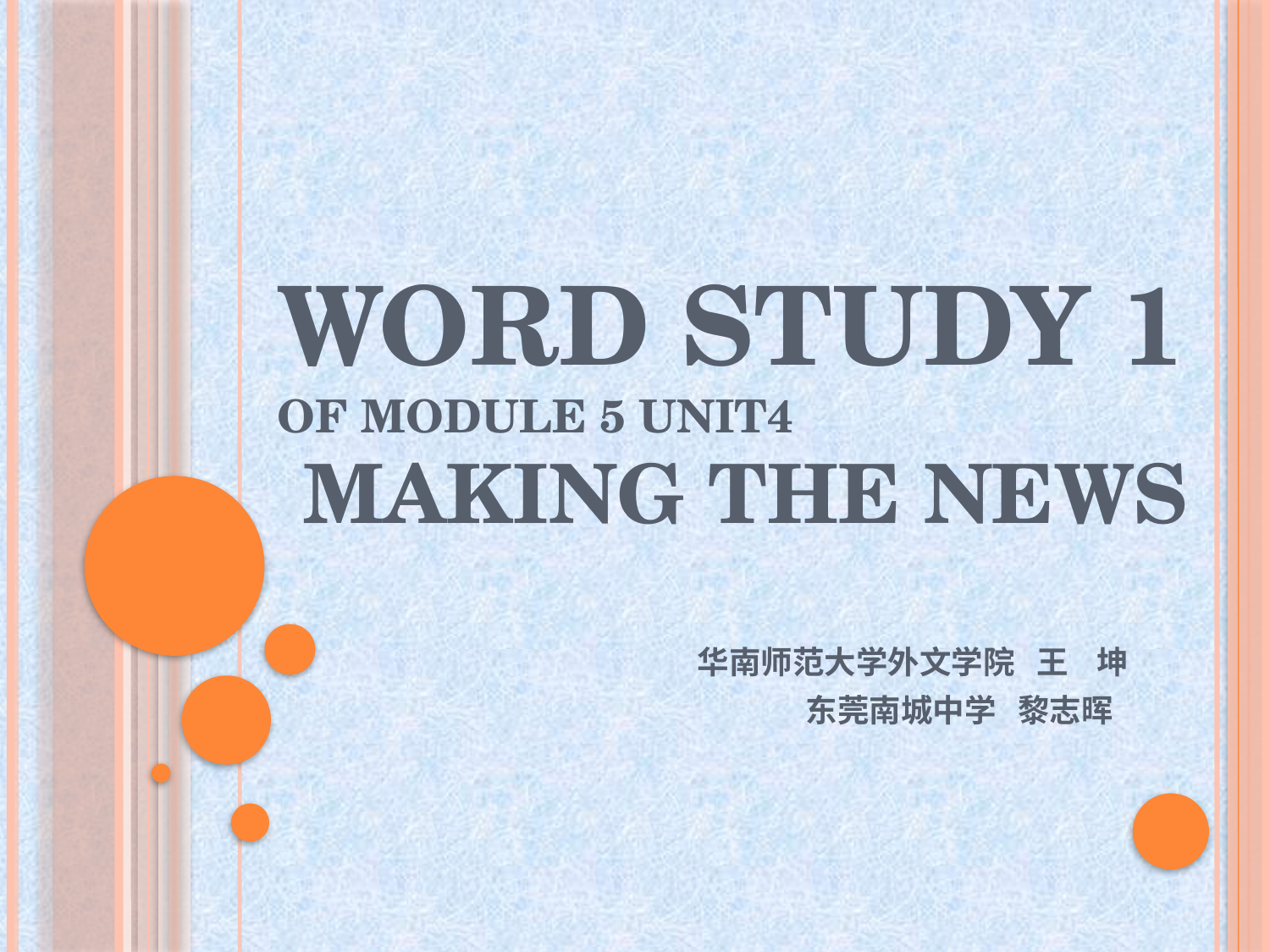

# Word Study 1 of Module 5 Unit4 Making the news
华南师范大学外文学院   王    坤
              东莞南城中学   黎志晖